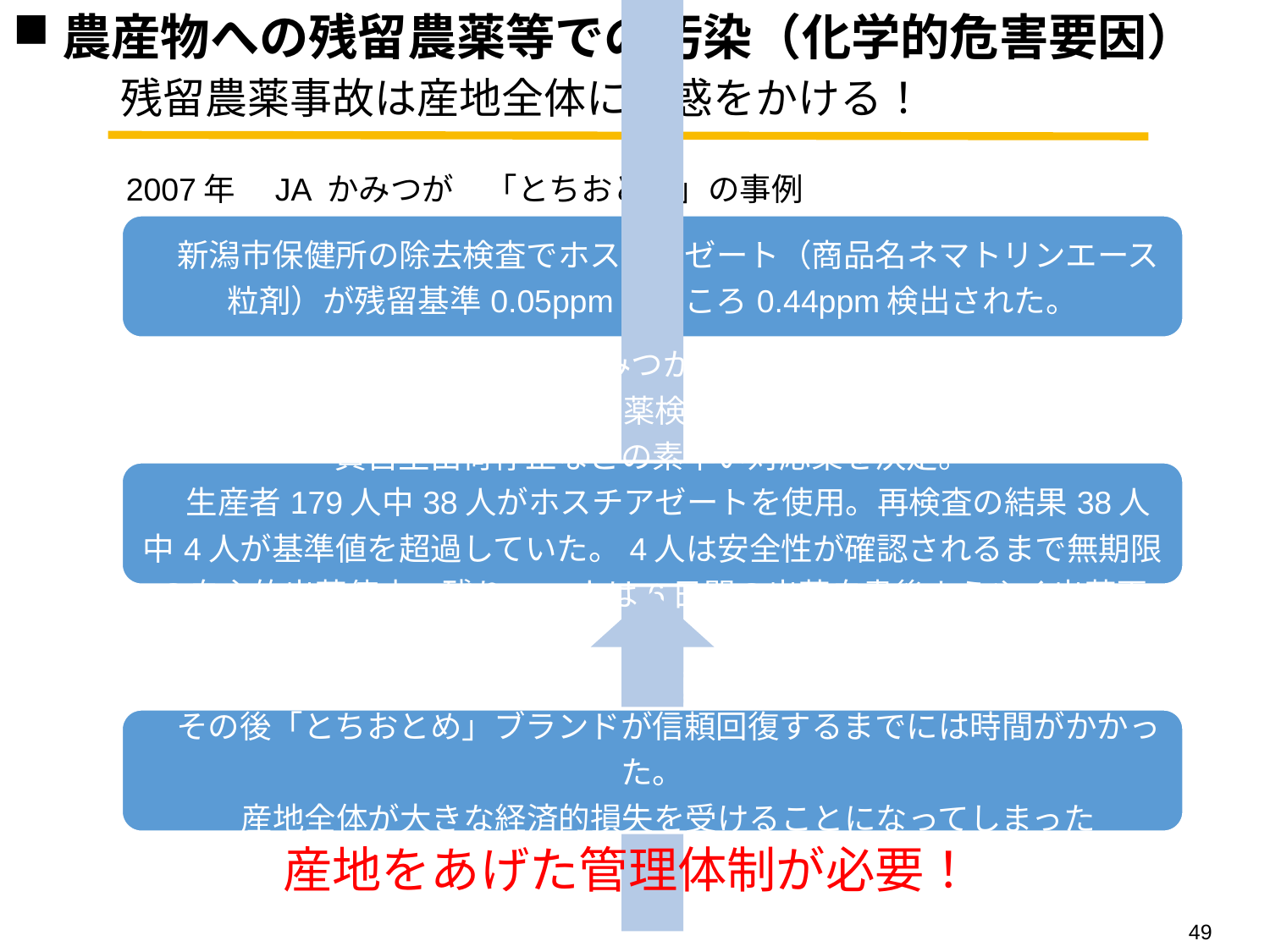

農産物への残留農薬等での汚染（化学的危害要因）
残留農薬事故は産地全体に迷惑をかける！
2007年　JA かみつが　「とちおとめ」の事例
　新潟市保健所の除去検査でホスチアゼート（商品名ネマトリンエース粒剤）が残留基準0.05ppmのところ0.44ppm検出された。
　この結果を受けた栃木JAかみつがは、同日出荷分の全量回収、処分、生産者179人の圃場ごとに農薬検査実施、安全性を確認するまで全員自主出荷停止などの素早い対応策を決定。
　生産者179人中38人がホスチアゼートを使用。再検査の結果38人中4人が基準値を超過していた。4人は安全性が確認されるまで無期限の自主的出荷停止、残り175人は6日間の出荷自粛後ようやく出荷再開。
　自主回収と出荷自粛による損害額は約1億8000万円に上った。
　その後「とちおとめ」ブランドが信頼回復するまでには時間がかかった。
　産地全体が大きな経済的損失を受けることになってしまった
産地をあげた管理体制が必要！
49